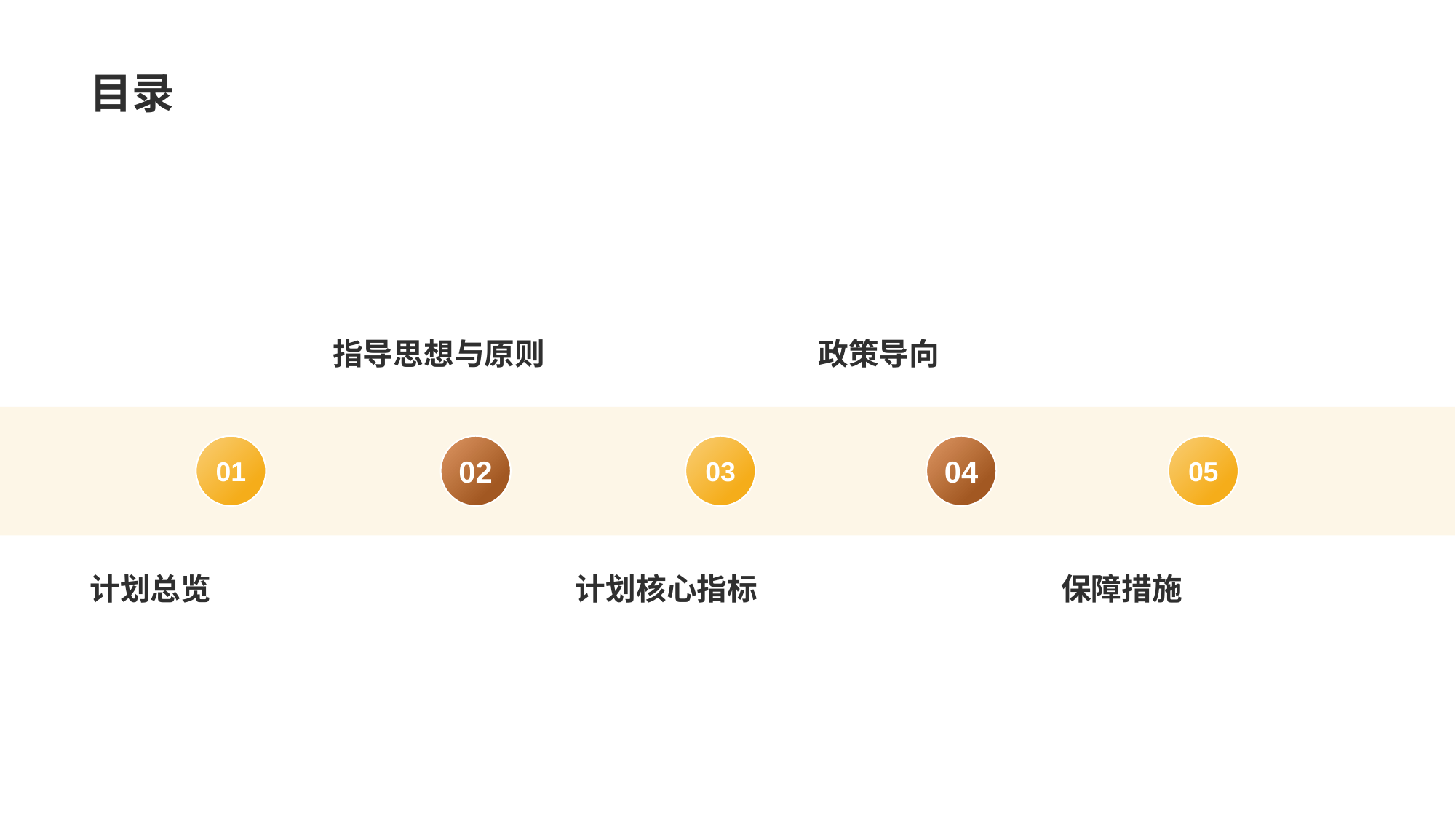

目录

指导思想与原则

02
政策导向

04

01

计划总览
03

计划核心指标
05

保障措施